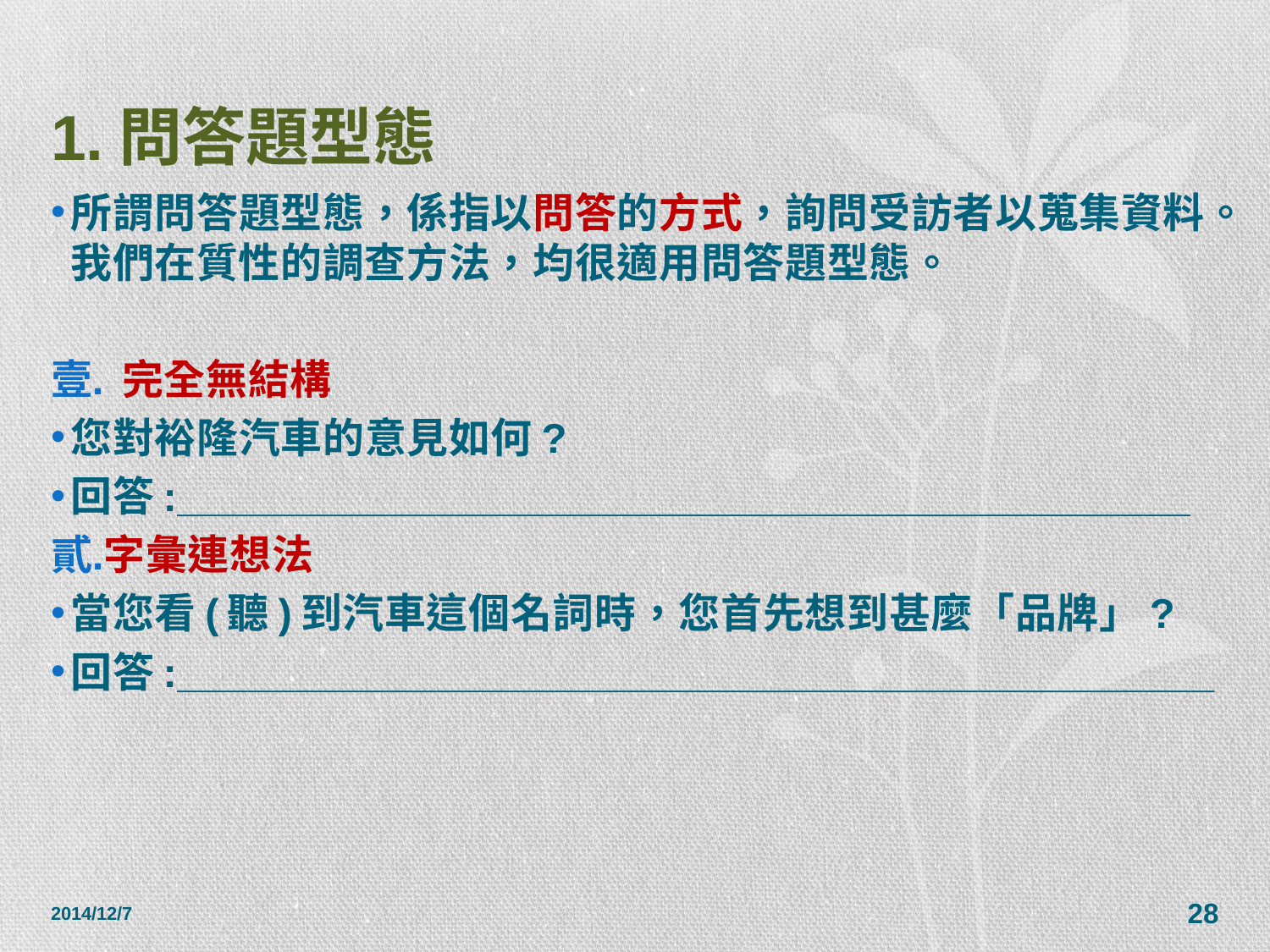

# 1.問答題型態
所謂問答題型態，係指以問答的方式，詢問受訪者以蒐集資料。我們在質性的調查方法，均很適用問答題型態。

 完全無結構
您對裕隆汽車的意見如何?
回答:___________________________________________
字彙連想法
當您看(聽)到汽車這個名詞時，您首先想到甚麼「品牌」?
回答:____________________________________________

2014/12/7
28